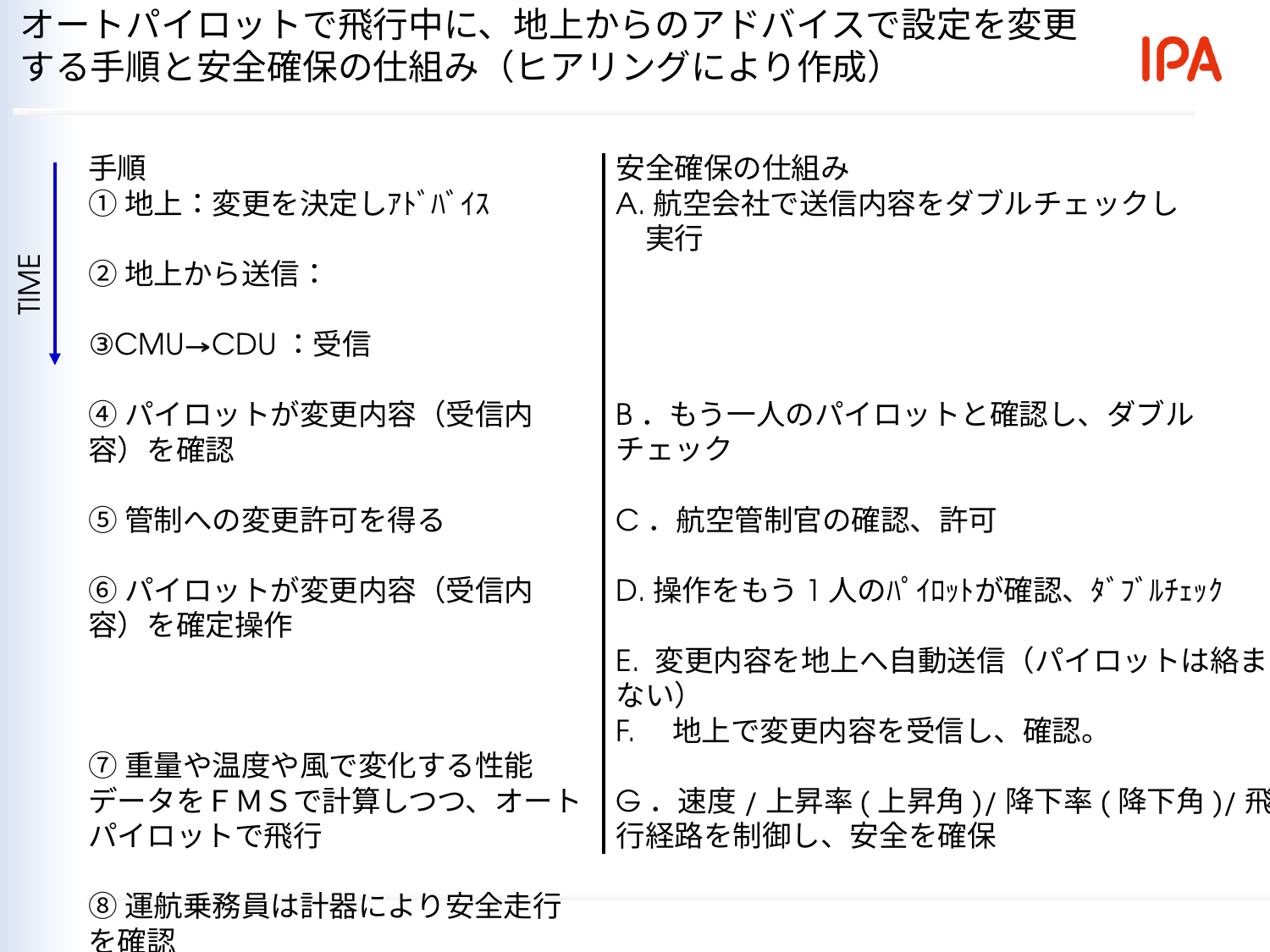

オートパイロットで飛行中に、地上からのアドバイスで設定を変更する手順と安全確保の仕組み（ヒアリングにより作成）
手順
①地上：変更を決定しｱﾄﾞﾊﾞｲｽ

②地上から送信：

③CMU→CDU：受信

④パイロットが変更内容（受信内容）を確認

⑤管制への変更許可を得る

⑥パイロットが変更内容（受信内容）を確定操作

⑦重量や温度や風で変化する性能データをＦＭＳで計算しつつ、オートパイロットで飛行

⑧運航乗務員は計器により安全走行を確認
安全確保の仕組み
A.航空会社で送信内容をダブルチェックし
　実行

B．もう一人のパイロットと確認し、ダブルチェック

C．航空管制官の確認、許可

D.操作をもう1人のﾊﾟｲﾛｯﾄが確認、ﾀﾞﾌﾞﾙﾁｪｯｸ

E. 変更内容を地上へ自動送信（パイロットは絡まない）
F.　地上で変更内容を受信し、確認。

G．速度/上昇率(上昇角)/降下率(降下角)/飛行経路を制御し、安全を確保

TIME